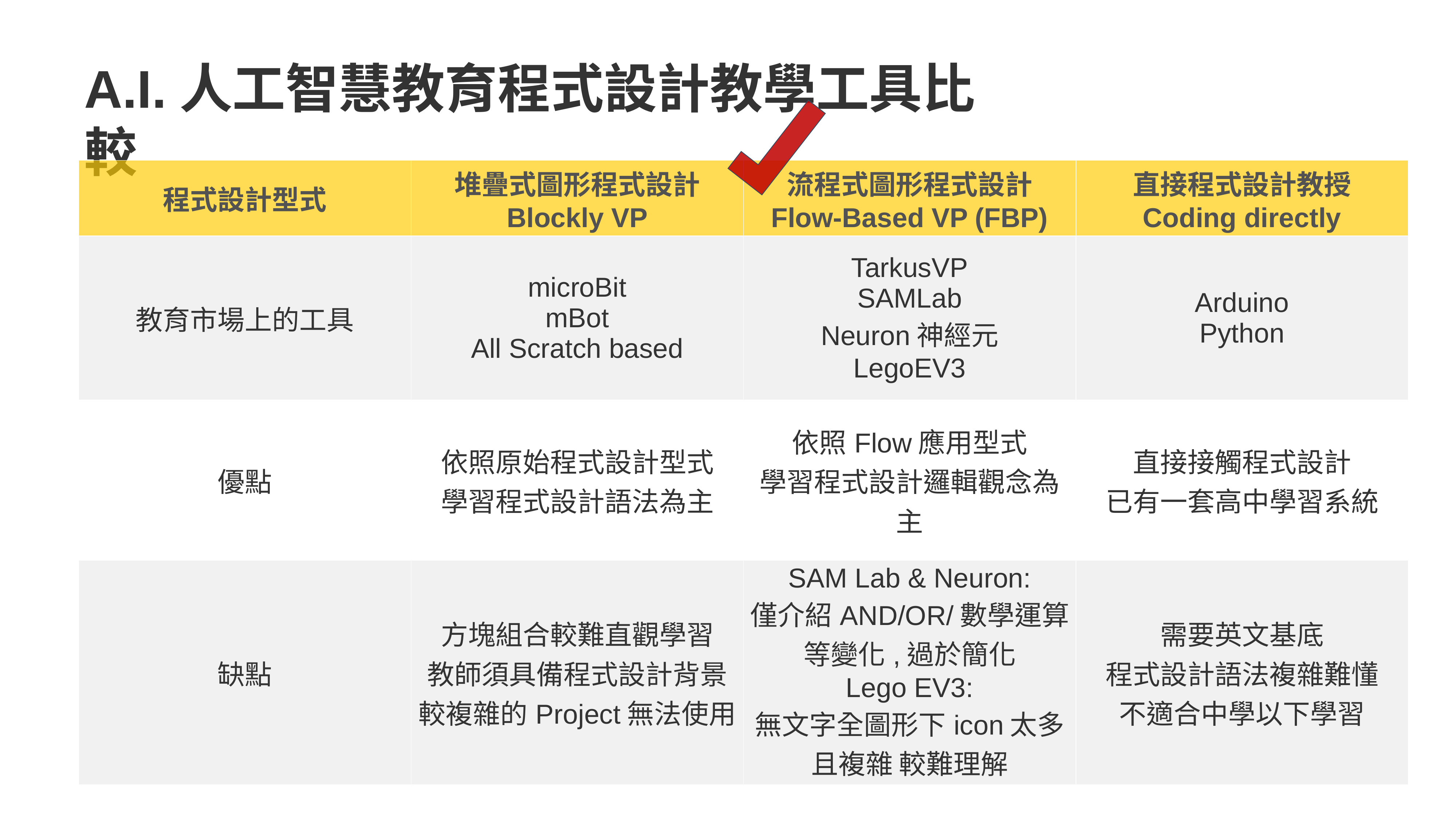

# A.I.人工智慧教育程式設計教學工具比較

| 程式設計型式 | 堆疊式圖形程式設計 Blockly VP | 流程式圖形程式設計 Flow-Based VP (FBP) | 直接程式設計教授 Coding directly |
| --- | --- | --- | --- |
| 教育市場上的工具 | microBit mBot All Scratch based | TarkusVP SAMLab Neuron神經元 LegoEV3 | Arduino Python |
| 優點 | 依照原始程式設計型式 學習程式設計語法為主 | 依照Flow應用型式 學習程式設計邏輯觀念為主 | 直接接觸程式設計 已有一套高中學習系統 |
| 缺點 | 方塊組合較難直觀學習 教師須具備程式設計背景 較複雜的Project無法使用 | SAM Lab & Neuron: 僅介紹AND/OR/數學運算等變化,過於簡化 Lego EV3: 無文字全圖形下icon太多且複雜 較難理解 | 需要英文基底 程式設計語法複雜難懂 不適合中學以下學習 |